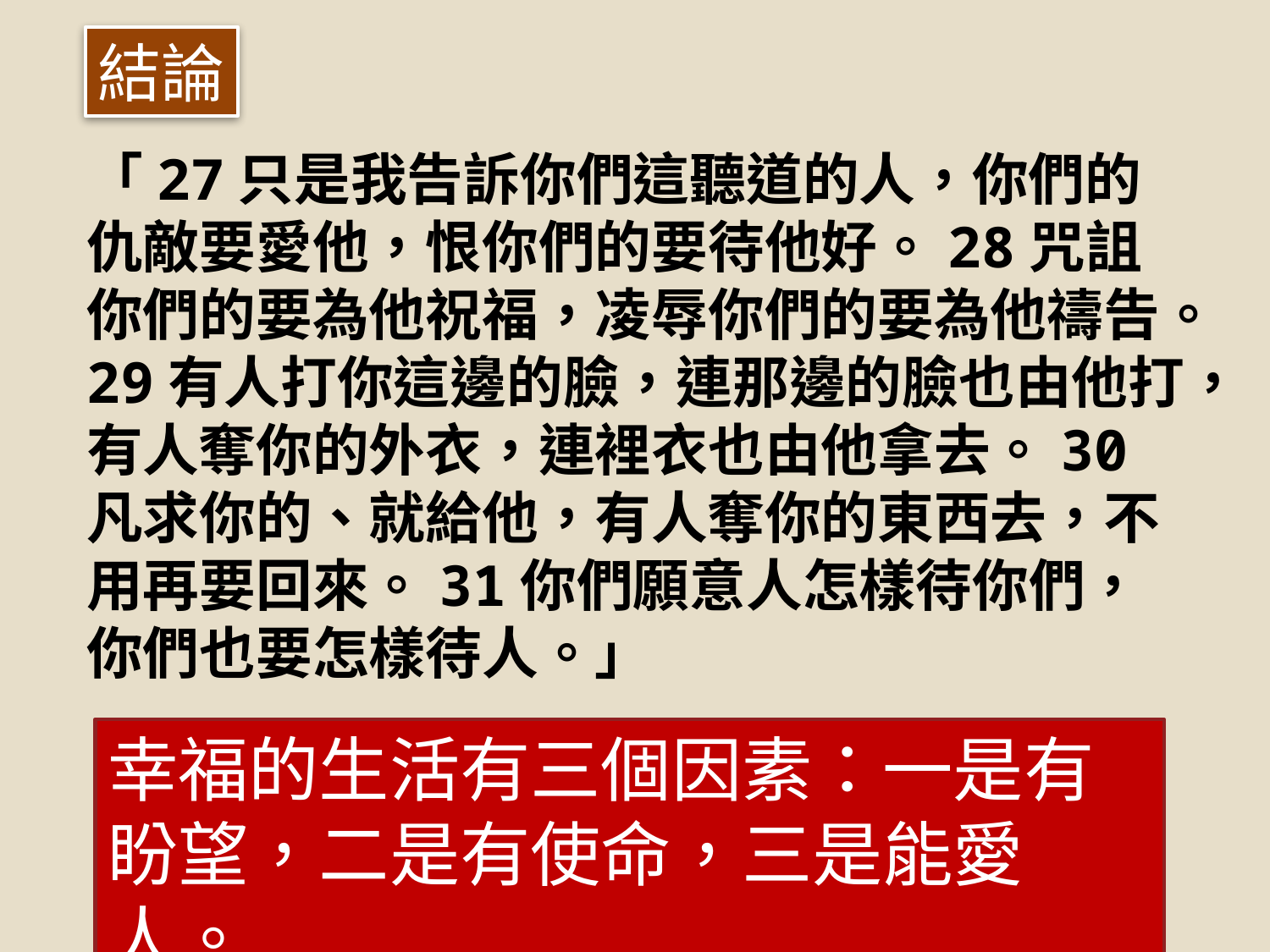

結論
「27只是我告訴你們這聽道的人，你們的仇敵要愛他，恨你們的要待他好。28咒詛你們的要為他祝福，凌辱你們的要為他禱告。29有人打你這邊的臉，連那邊的臉也由他打，有人奪你的外衣，連裡衣也由他拿去。30凡求你的、就給他，有人奪你的東西去，不用再要回來。31你們願意人怎樣待你們，你們也要怎樣待人。」
幸福的生活有三個因素：一是有盼望，二是有使命，三是能愛人。